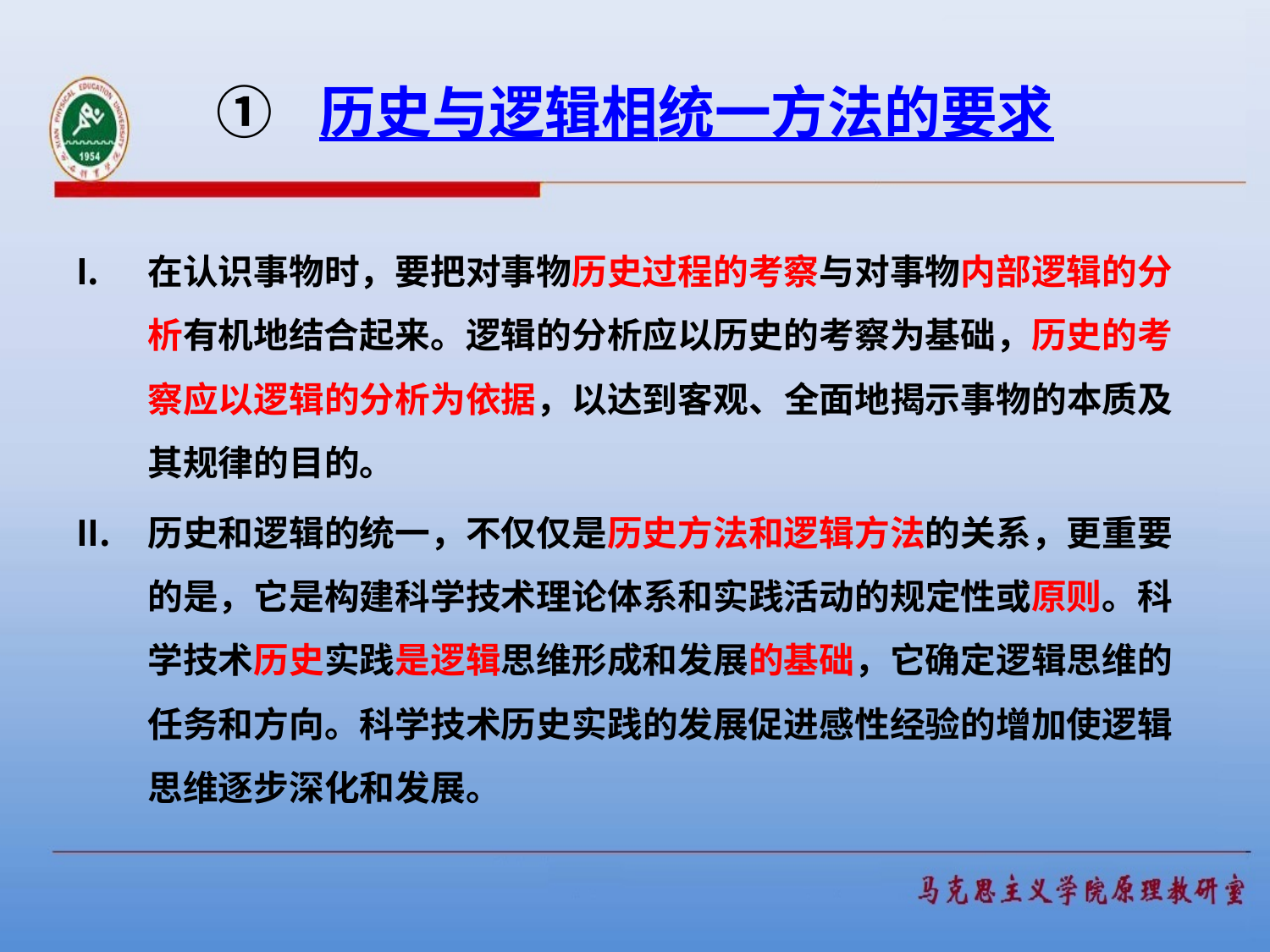

# 历史与逻辑相统一方法的要求
在认识事物时，要把对事物历史过程的考察与对事物内部逻辑的分析有机地结合起来。逻辑的分析应以历史的考察为基础，历史的考察应以逻辑的分析为依据，以达到客观、全面地揭示事物的本质及其规律的目的。
历史和逻辑的统一，不仅仅是历史方法和逻辑方法的关系，更重要的是，它是构建科学技术理论体系和实践活动的规定性或原则。科学技术历史实践是逻辑思维形成和发展的基础，它确定逻辑思维的任务和方向。科学技术历史实践的发展促进感性经验的增加使逻辑思维逐步深化和发展。